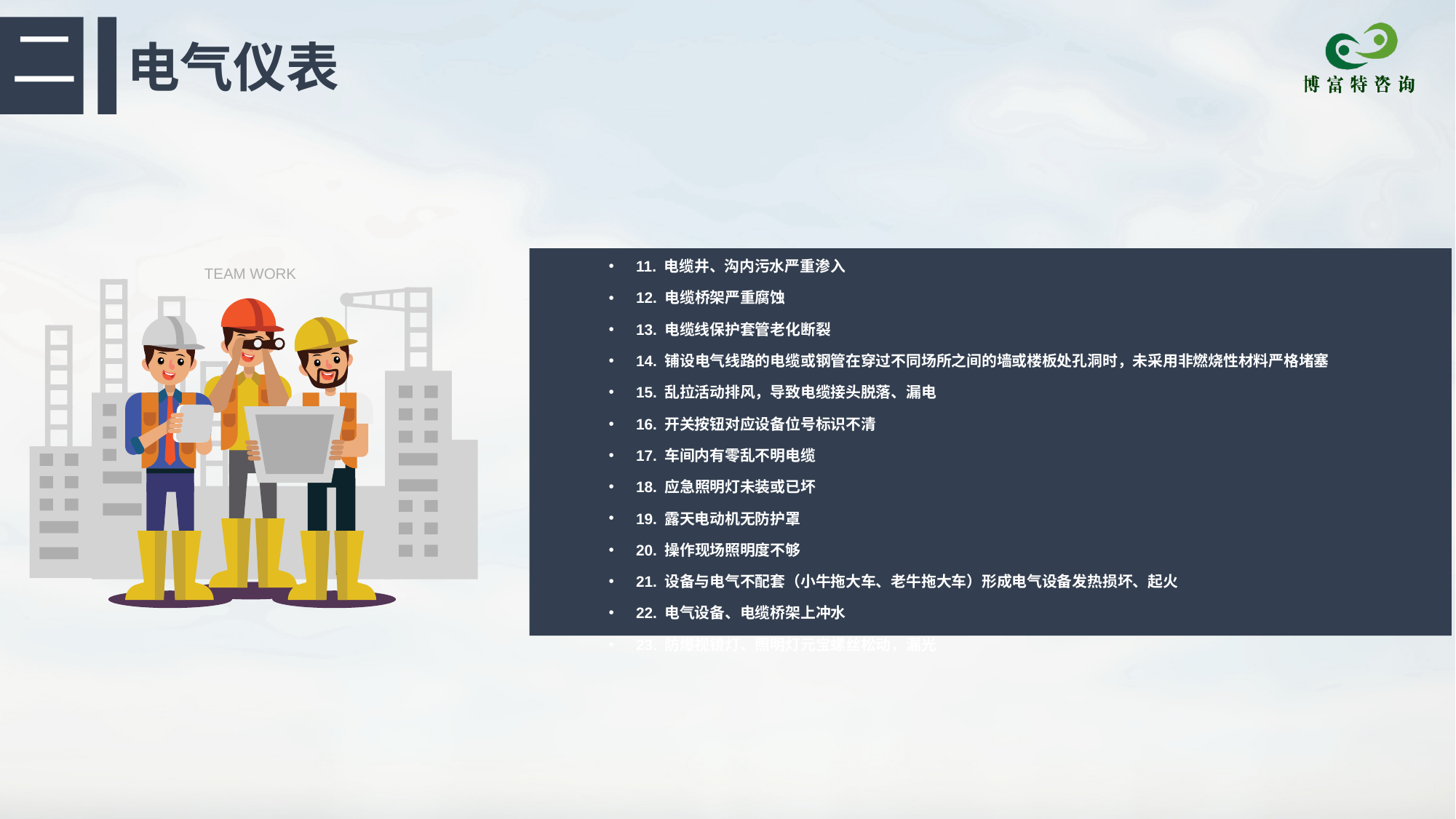

二

电气仪表

11. 电缆井、沟内污水严重渗入
12. 电缆桥架严重腐蚀
13. 电缆线保护套管老化断裂
14. 铺设电气线路的电缆或钢管在穿过不同场所之间的墙或楼板处孔洞时，未采用非燃烧性材料严格堵塞
15. 乱拉活动排风，导致电缆接头脱落、漏电
16. 开关按钮对应设备位号标识不清
17. 车间内有零乱不明电缆
18. 应急照明灯未装或已坏
19. 露天电动机无防护罩
20. 操作现场照明度不够
21. 设备与电气不配套（小牛拖大车、老牛拖大车）形成电气设备发热损坏、起火
22. 电气设备、电缆桥架上冲水
23. 防爆视镜灯、照明灯元宝螺丝松动，漏光

TEAM WORK